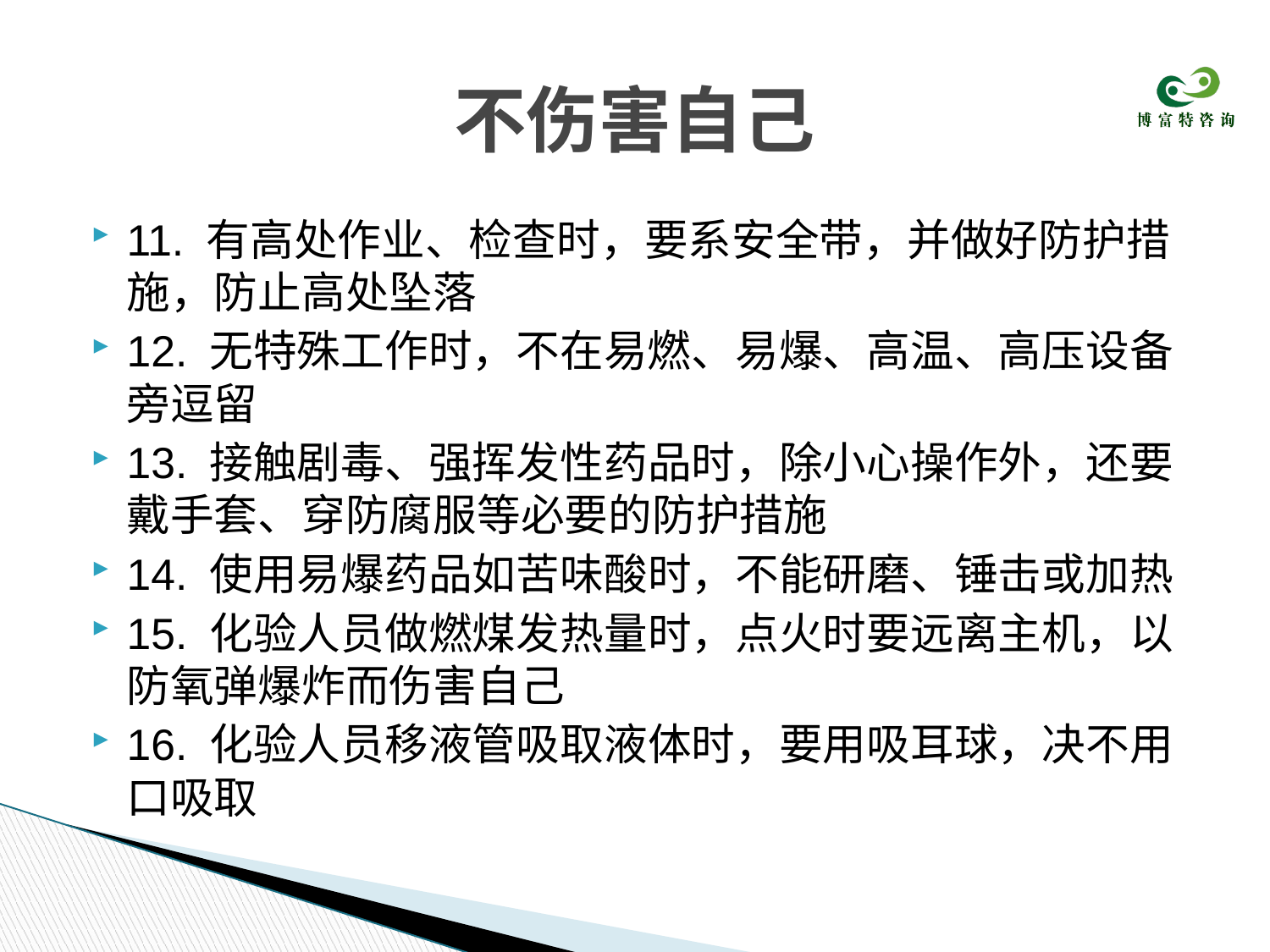

# 不伤害自己
11. 有高处作业、检查时，要系安全带，并做好防护措施，防止高处坠落
12. 无特殊工作时，不在易燃、易爆、高温、高压设备旁逗留
13. 接触剧毒、强挥发性药品时，除小心操作外，还要戴手套、穿防腐服等必要的防护措施
14. 使用易爆药品如苦味酸时，不能研磨、锤击或加热
15. 化验人员做燃煤发热量时，点火时要远离主机，以防氧弹爆炸而伤害自己
16. 化验人员移液管吸取液体时，要用吸耳球，决不用口吸取